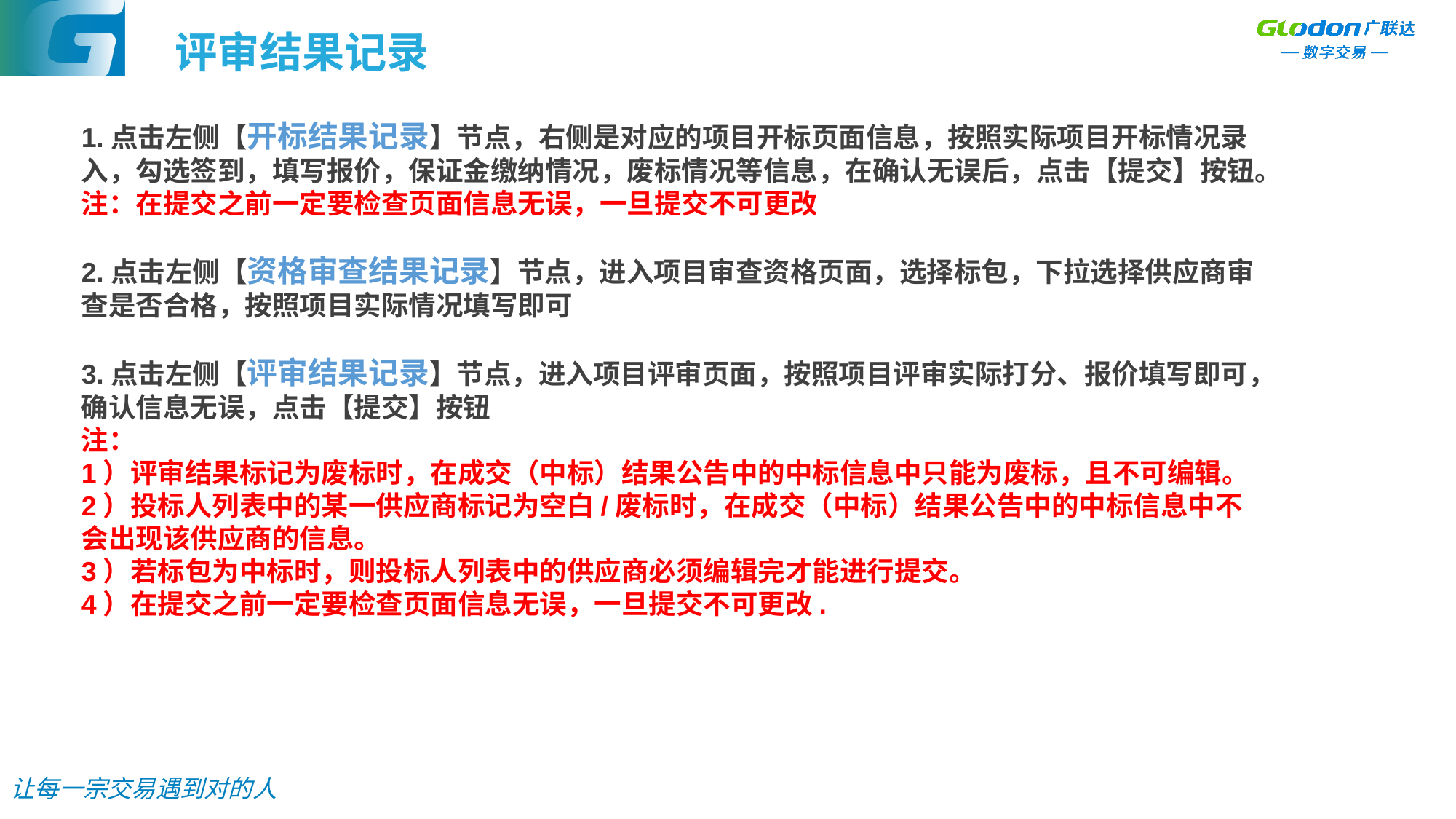

评审结果记录
1.点击左侧【开标结果记录】节点，右侧是对应的项目开标页面信息，按照实际项目开标情况录入，勾选签到，填写报价，保证金缴纳情况，废标情况等信息，在确认无误后，点击【提交】按钮。
注：在提交之前一定要检查页面信息无误，一旦提交不可更改

2.点击左侧【资格审查结果记录】节点，进入项目审查资格页面，选择标包，下拉选择供应商审查是否合格，按照项目实际情况填写即可

3.点击左侧【评审结果记录】节点，进入项目评审页面，按照项目评审实际打分、报价填写即可，
确认信息无误，点击【提交】按钮
注：
1）评审结果标记为废标时，在成交（中标）结果公告中的中标信息中只能为废标，且不可编辑。
2）投标人列表中的某一供应商标记为空白/废标时，在成交（中标）结果公告中的中标信息中不会出现该供应商的信息。
3）若标包为中标时，则投标人列表中的供应商必须编辑完才能进行提交。
4）在提交之前一定要检查页面信息无误，一旦提交不可更改.